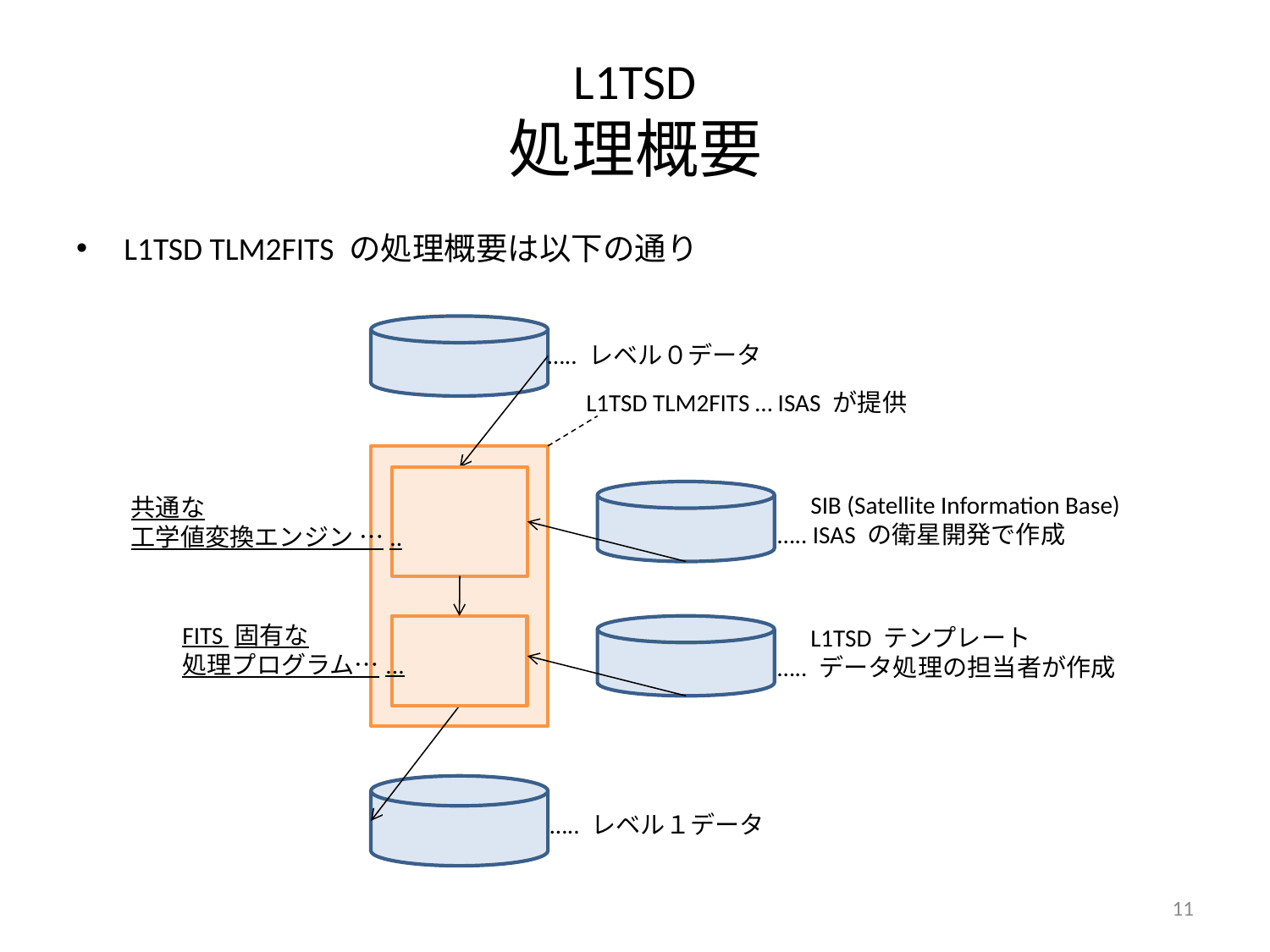

# L1TSD 処理概要
L1TSD TLM2FITS の処理概要は以下の通り

….. レベル０データ
L1TSD TLM2FITS … ISAS が提供

      SIB (Satellite Information Base)
….. ISAS の衛星開発で作成
共通な
工学値変換エンジン …..
FITS 固有な
処理プログラム…...

      L1TSD テンプレート
….. データ処理の担当者が作成

….. レベル１データ
11